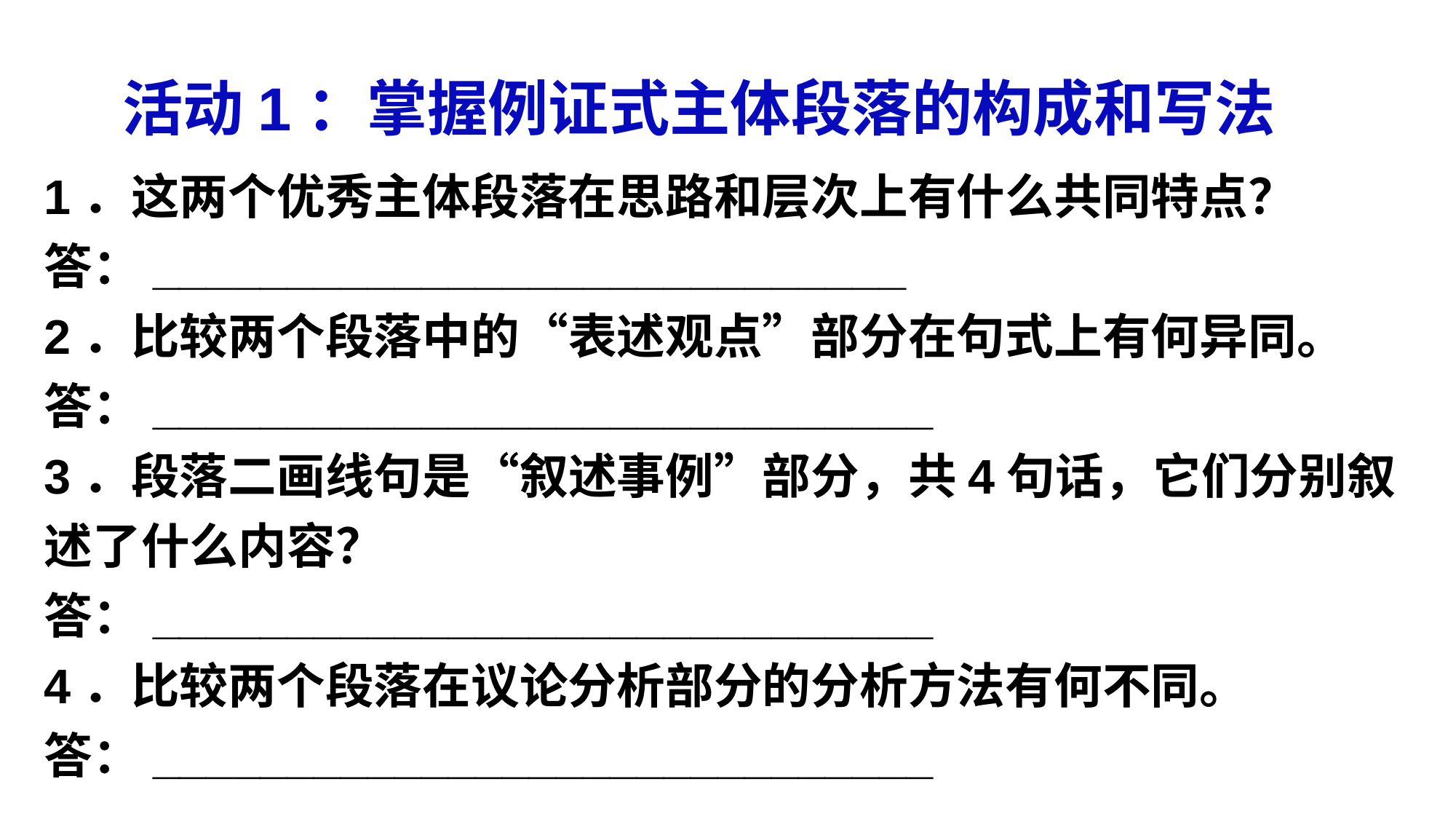

活动1：掌握例证式主体段落的构成和写法
1．这两个优秀主体段落在思路和层次上有什么共同特点？
答：____________________________
2．比较两个段落中的“表述观点”部分在句式上有何异同。
答：_____________________________
3．段落二画线句是“叙述事例”部分，共4句话，它们分别叙述了什么内容？
答：_____________________________
4．比较两个段落在议论分析部分的分析方法有何不同。
答：_____________________________